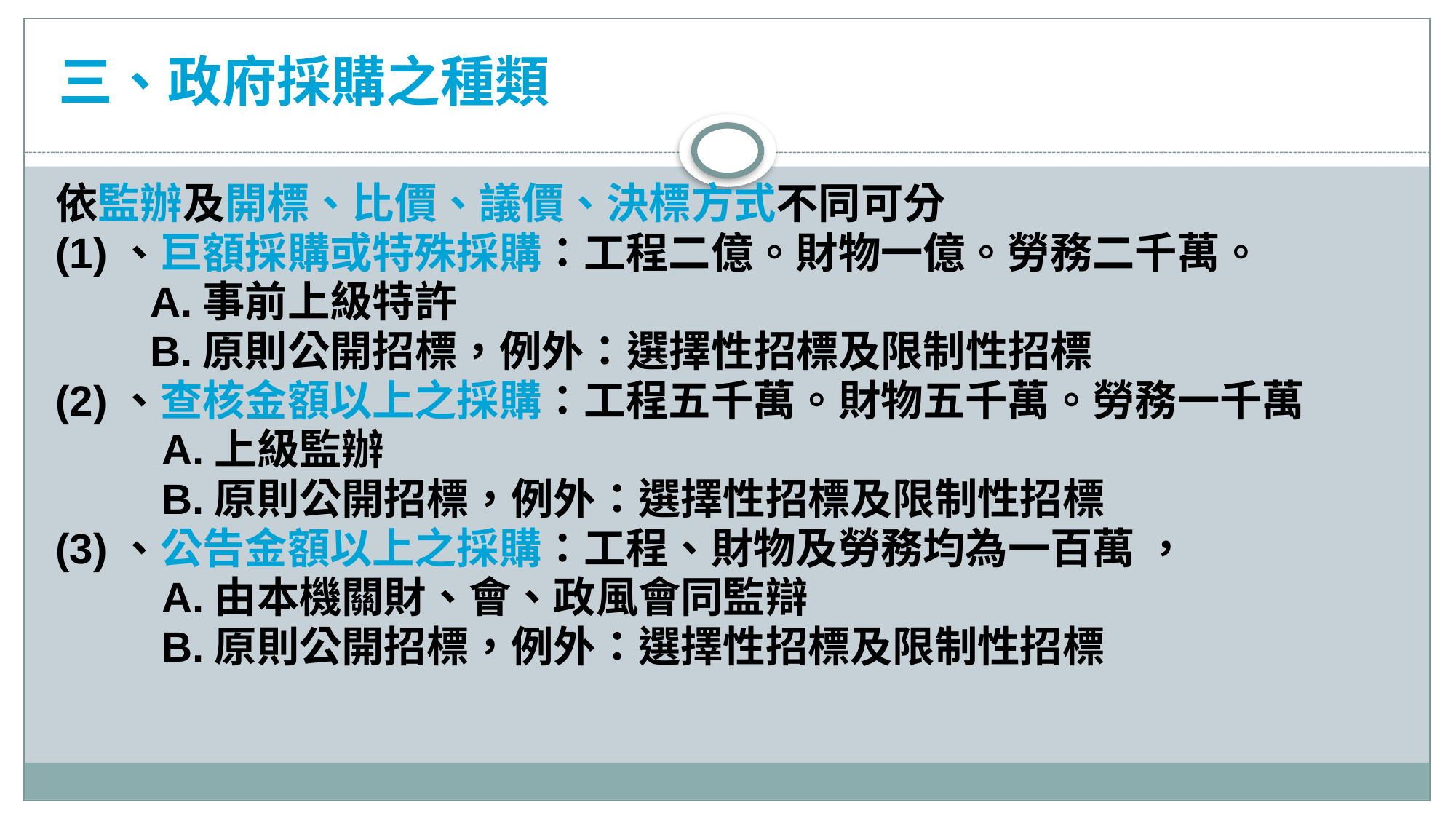

# 三、政府採購之種類
依監辦及開標、比價、議價、決標方式不同可分
(1)、巨額採購或特殊採購：工程二億。財物一億。勞務二千萬。
        A.事前上級特許
        B.原則公開招標，例外：選擇性招標及限制性招標
(2)、查核金額以上之採購：工程五千萬。財物五千萬。勞務一千萬
         A.上級監辦
         B.原則公開招標，例外：選擇性招標及限制性招標
(3)、公告金額以上之採購：工程、財物及勞務均為一百萬 ，
         A.由本機關財、會、政風會同監辯
         B.原則公開招標，例外：選擇性招標及限制性招標